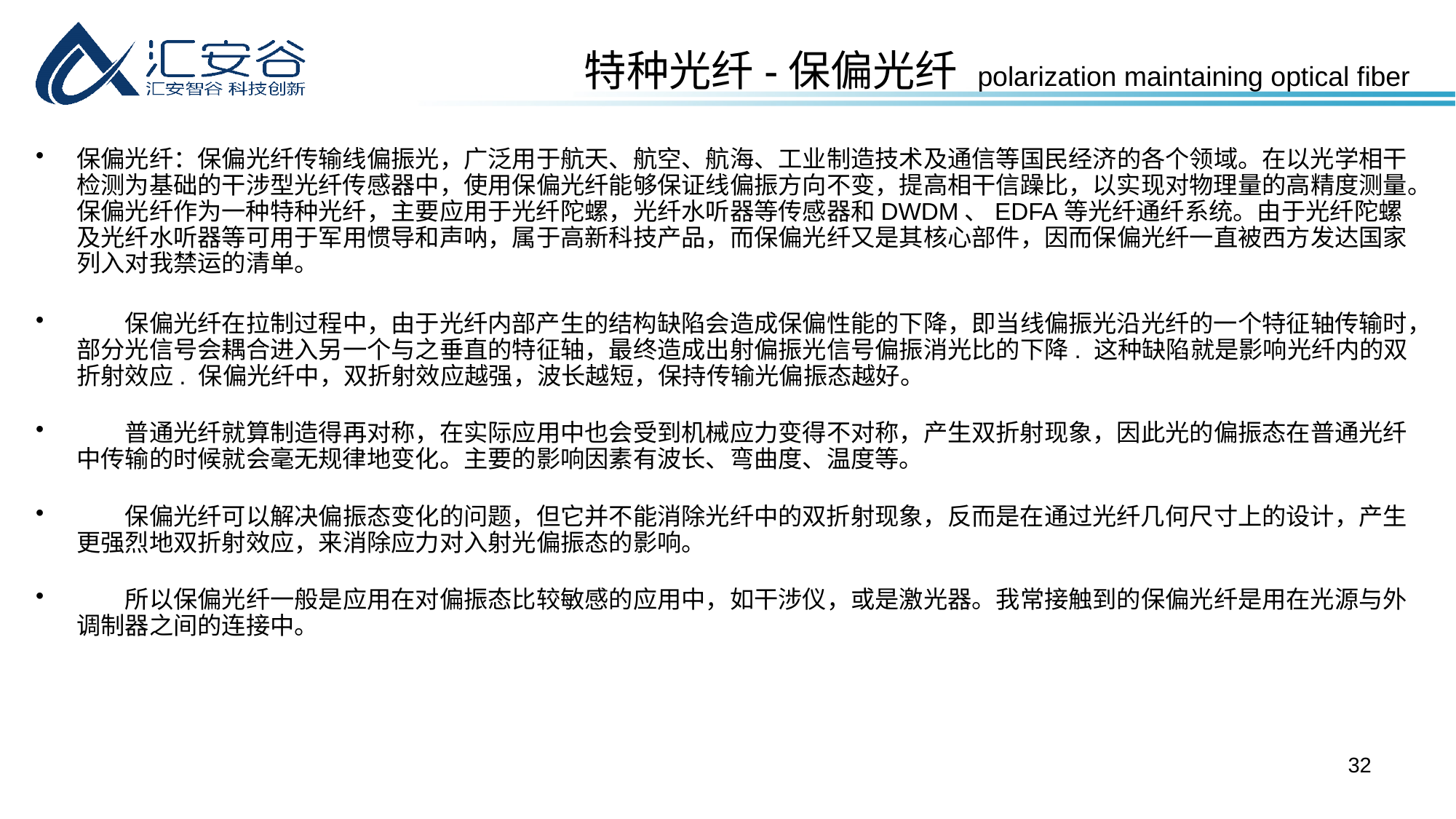

特种光纤-保偏光纤 polarization maintaining optical fiber
保偏光纤：保偏光纤传输线偏振光，广泛用于航天、航空、航海、工业制造技术及通信等国民经济的各个领域。在以光学相干检测为基础的干涉型光纤传感器中，使用保偏光纤能够保证线偏振方向不变，提高相干信躁比，以实现对物理量的高精度测量。保偏光纤作为一种特种光纤，主要应用于光纤陀螺，光纤水听器等传感器和DWDM、EDFA等光纤通纤系统。由于光纤陀螺及光纤水听器等可用于军用惯导和声呐，属于高新科技产品，而保偏光纤又是其核心部件，因而保偏光纤一直被西方发达国家列入对我禁运的清单。
　　保偏光纤在拉制过程中，由于光纤内部产生的结构缺陷会造成保偏性能的下降，即当线偏振光沿光纤的一个特征轴传输时，部分光信号会耦合进入另一个与之垂直的特征轴，最终造成出射偏振光信号偏振消光比的下降. 这种缺陷就是影响光纤内的双折射效应. 保偏光纤中，双折射效应越强，波长越短，保持传输光偏振态越好。
　　普通光纤就算制造得再对称，在实际应用中也会受到机械应力变得不对称，产生双折射现象，因此光的偏振态在普通光纤中传输的时候就会毫无规律地变化。主要的影响因素有波长、弯曲度、温度等。
　　保偏光纤可以解决偏振态变化的问题，但它并不能消除光纤中的双折射现象，反而是在通过光纤几何尺寸上的设计，产生更强烈地双折射效应，来消除应力对入射光偏振态的影响。
　　所以保偏光纤一般是应用在对偏振态比较敏感的应用中，如干涉仪，或是激光器。我常接触到的保偏光纤是用在光源与外调制器之间的连接中。
32